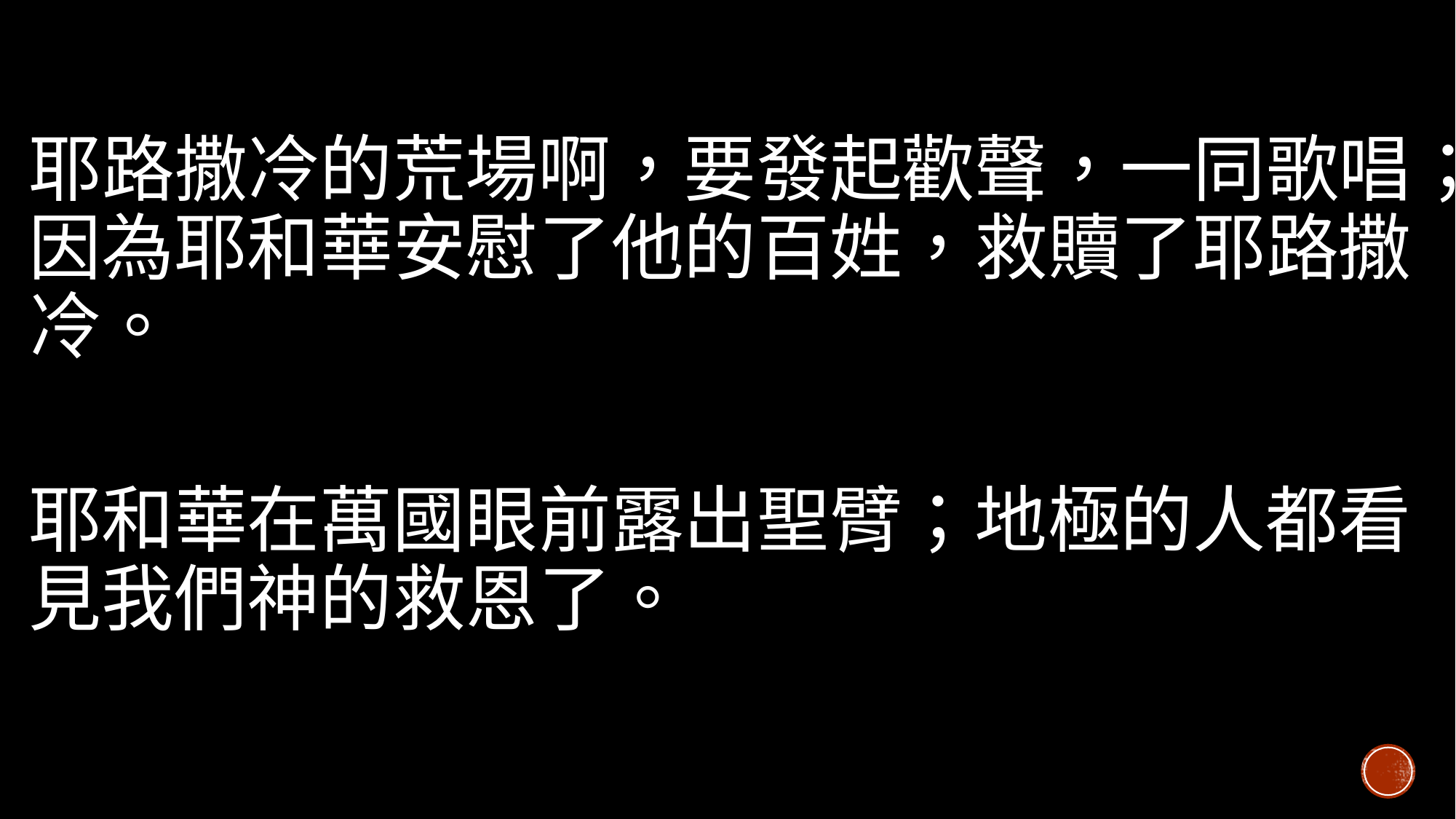

耶路撒冷的荒場啊，要發起歡聲，一同歌唱；因為耶和華安慰了他的百姓，救贖了耶路撒冷。

耶和華在萬國眼前露出聖臂；地極的人都看見我們神的救恩了。